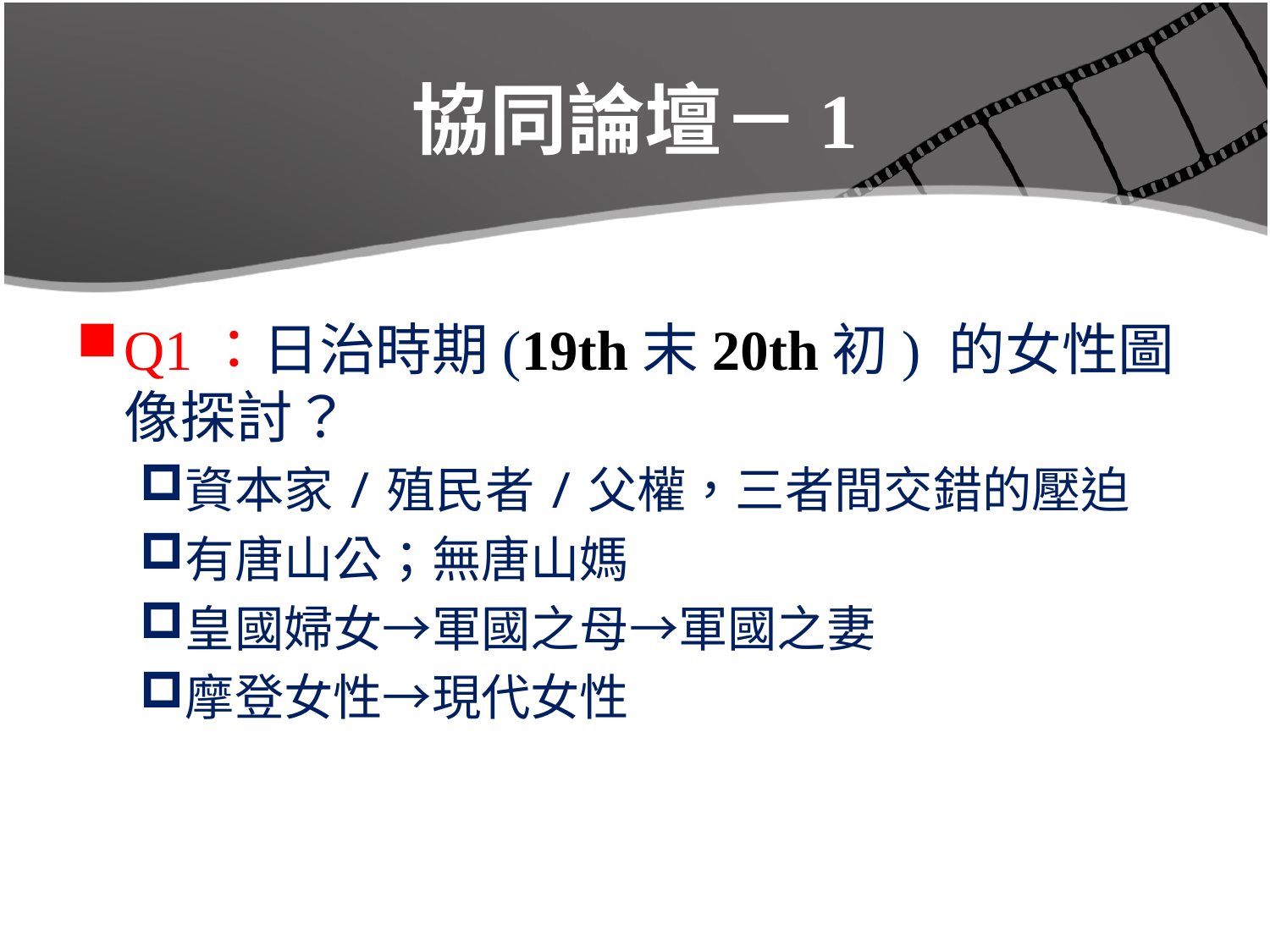

# 協同論壇－1
Q1：日治時期(19th末20th初) 的女性圖像探討？
資本家/殖民者/父權，三者間交錯的壓迫
有唐山公；無唐山媽
皇國婦女→軍國之母→軍國之妻
摩登女性→現代女性